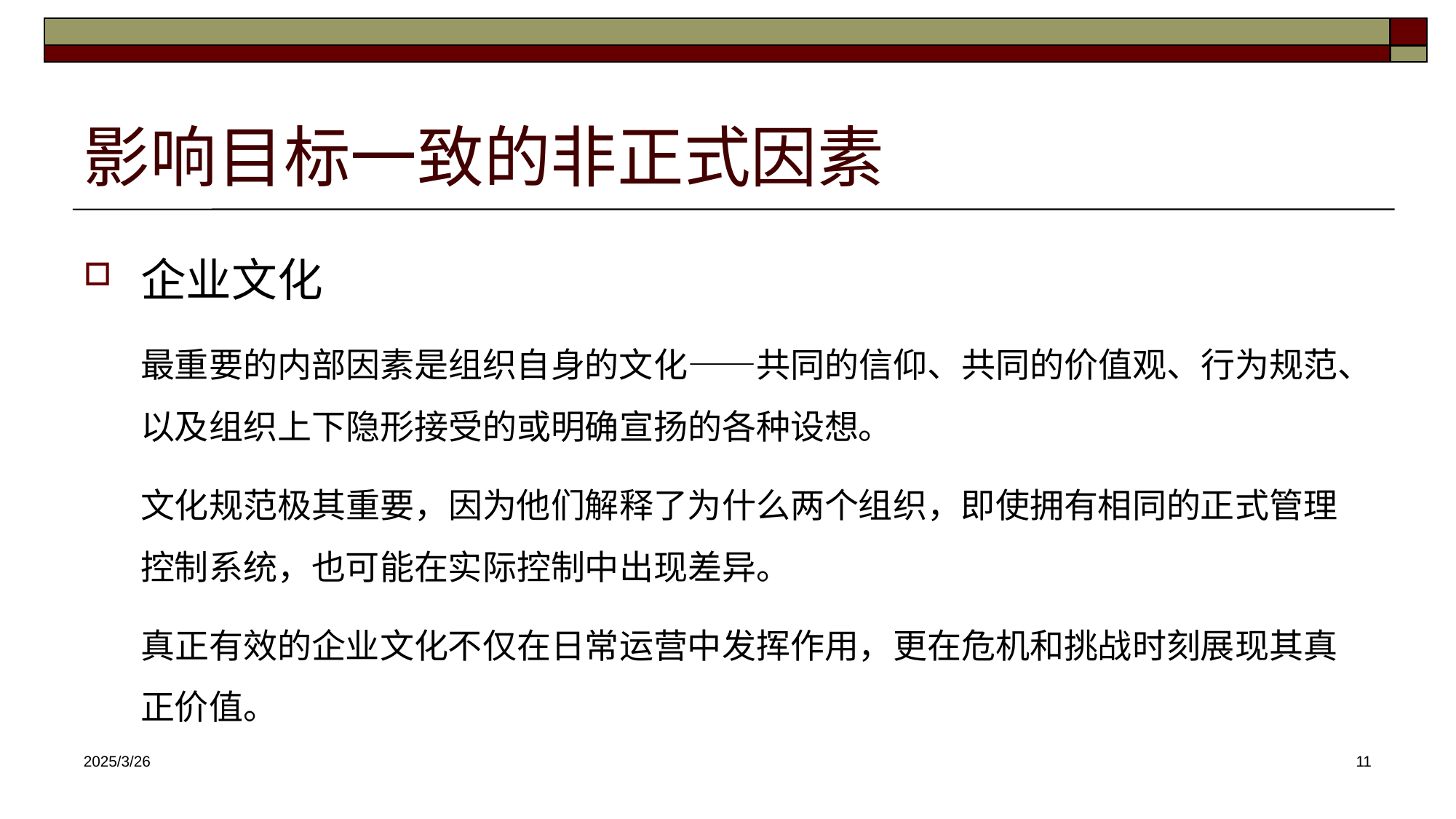

# 影响目标一致的非正式因素
企业文化
最重要的内部因素是组织自身的文化——共同的信仰、共同的价值观、行为规范、以及组织上下隐形接受的或明确宣扬的各种设想。
文化规范极其重要，因为他们解释了为什么两个组织，即使拥有相同的正式管理控制系统，也可能在实际控制中出现差异。
真正有效的企业文化不仅在日常运营中发挥作用，更在危机和挑战时刻展现其真正价值。

2025/3/26
11